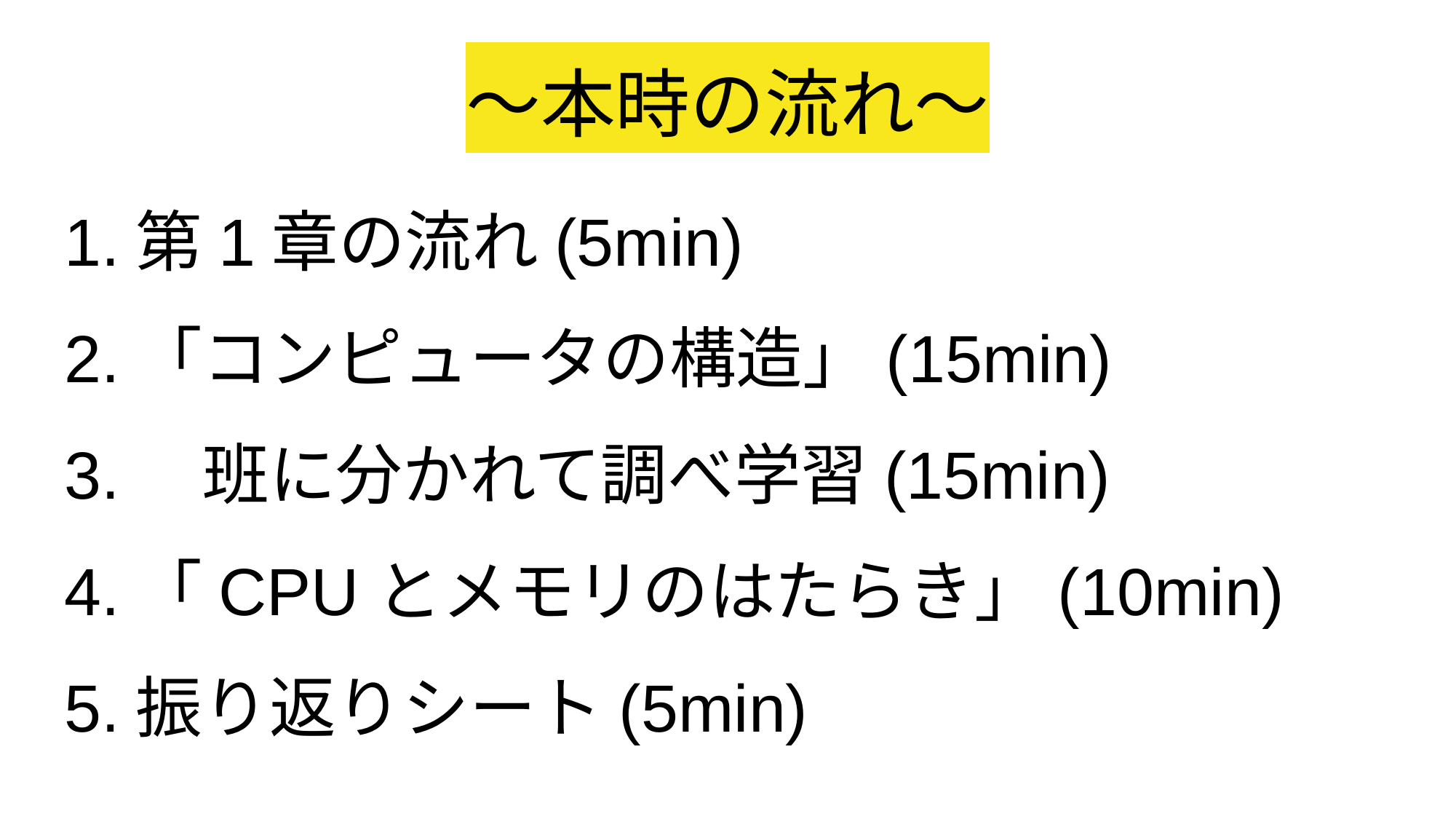

# ～本時の流れ～
1.第1章の流れ(5min)
2.「コンピュータの構造」(15min)
3.　班に分かれて調べ学習(15min)
4.「CPUとメモリのはたらき」(10min)
5.振り返りシート(5min)